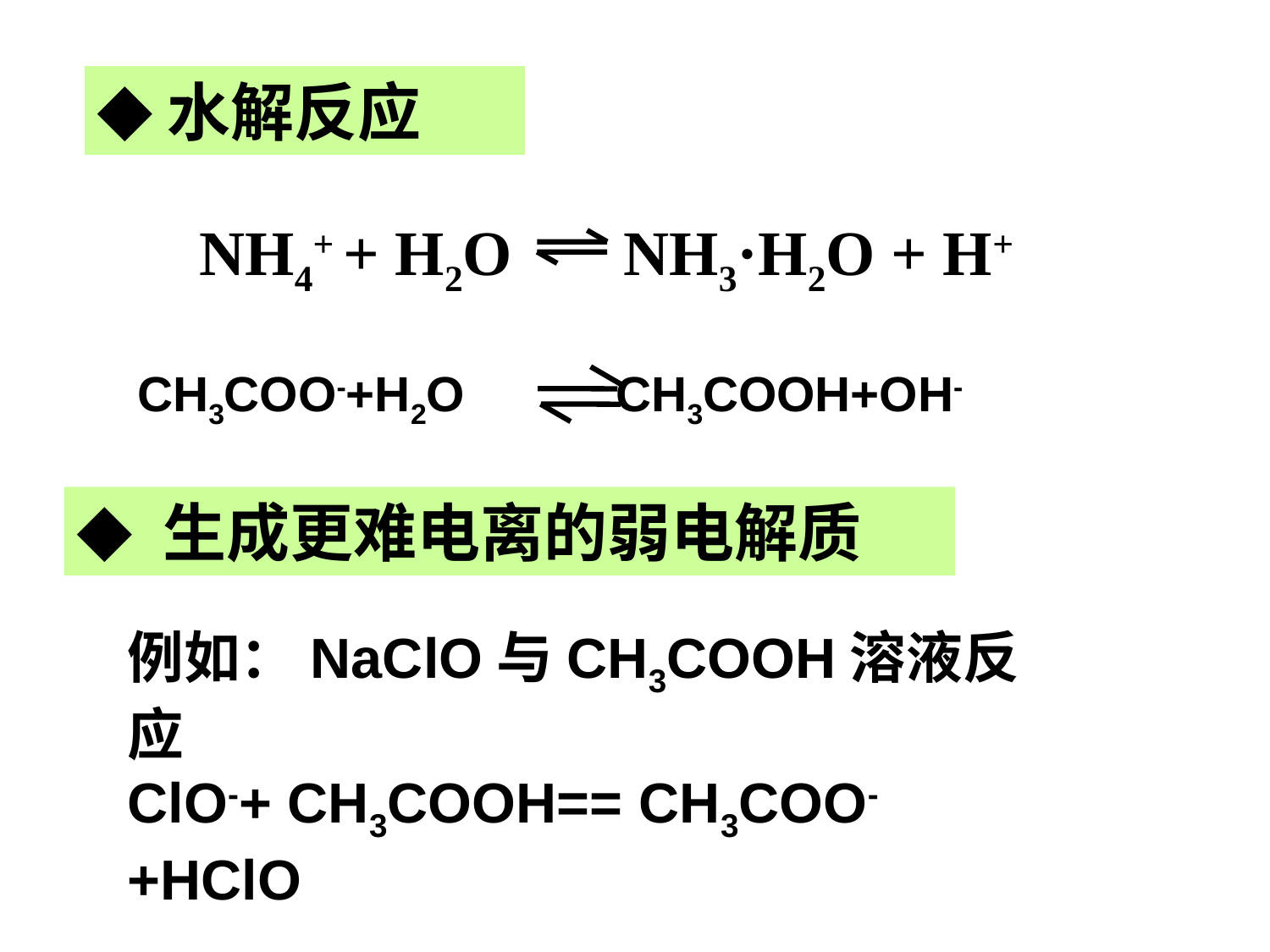

◆水解反应
NH4+ + H2O       NH3·H2O + H+

CH3COO-+H2O           CH3COOH+OH-

◆ 生成更难电离的弱电解质
例如：NaClO与CH3COOH溶液反应
ClO-+ CH3COOH== CH3COO-+HClO